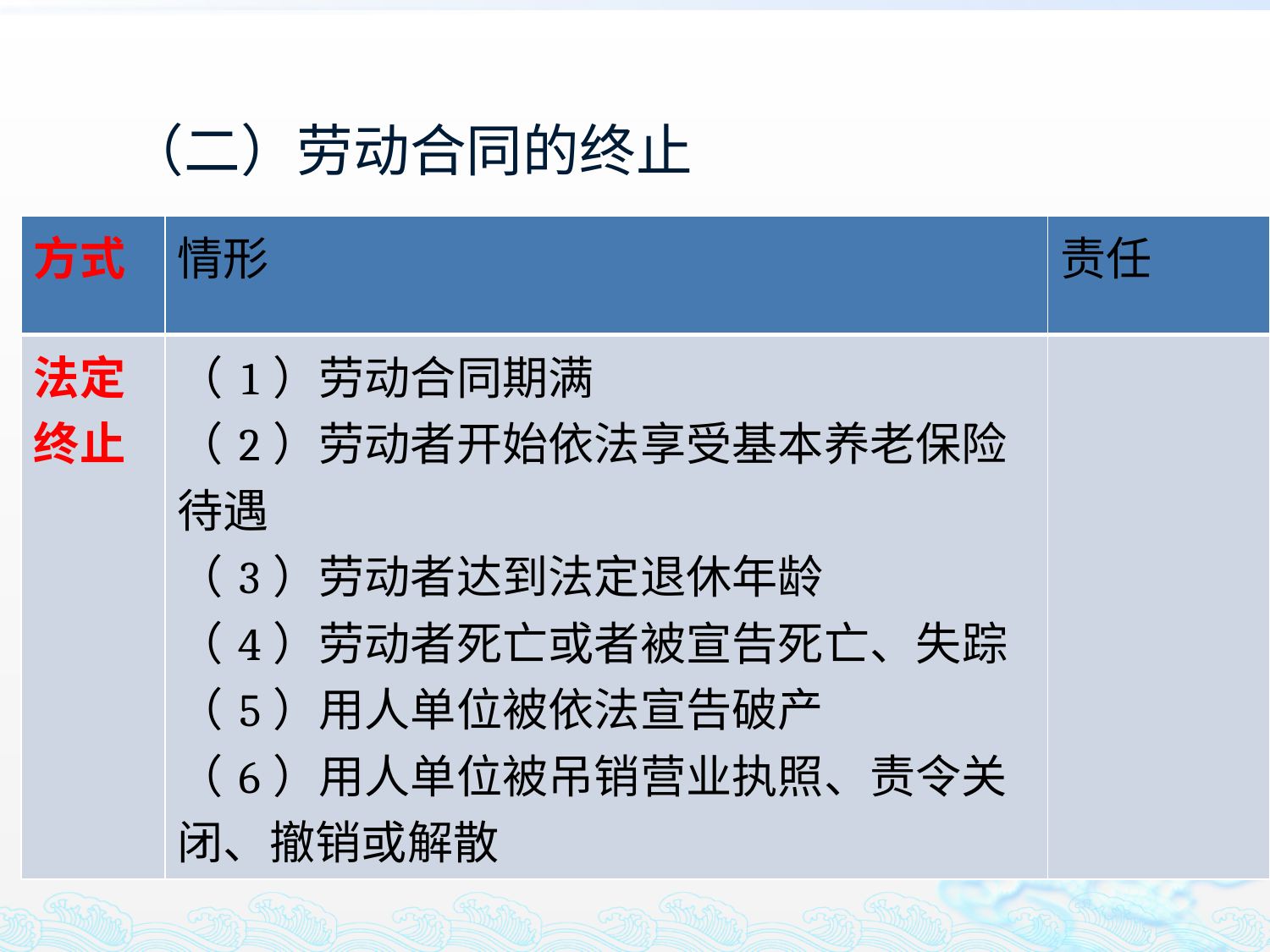

# （二）劳动合同的终止
| 方式 | 情形 | 责任 |
| --- | --- | --- |
| 法定终止 | （1）劳动合同期满 （2）劳动者开始依法享受基本养老保险待遇 （3）劳动者达到法定退休年龄 （4）劳动者死亡或者被宣告死亡、失踪 （5）用人单位被依法宣告破产 （6）用人单位被吊销营业执照、责令关闭、撤销或解散 |  |